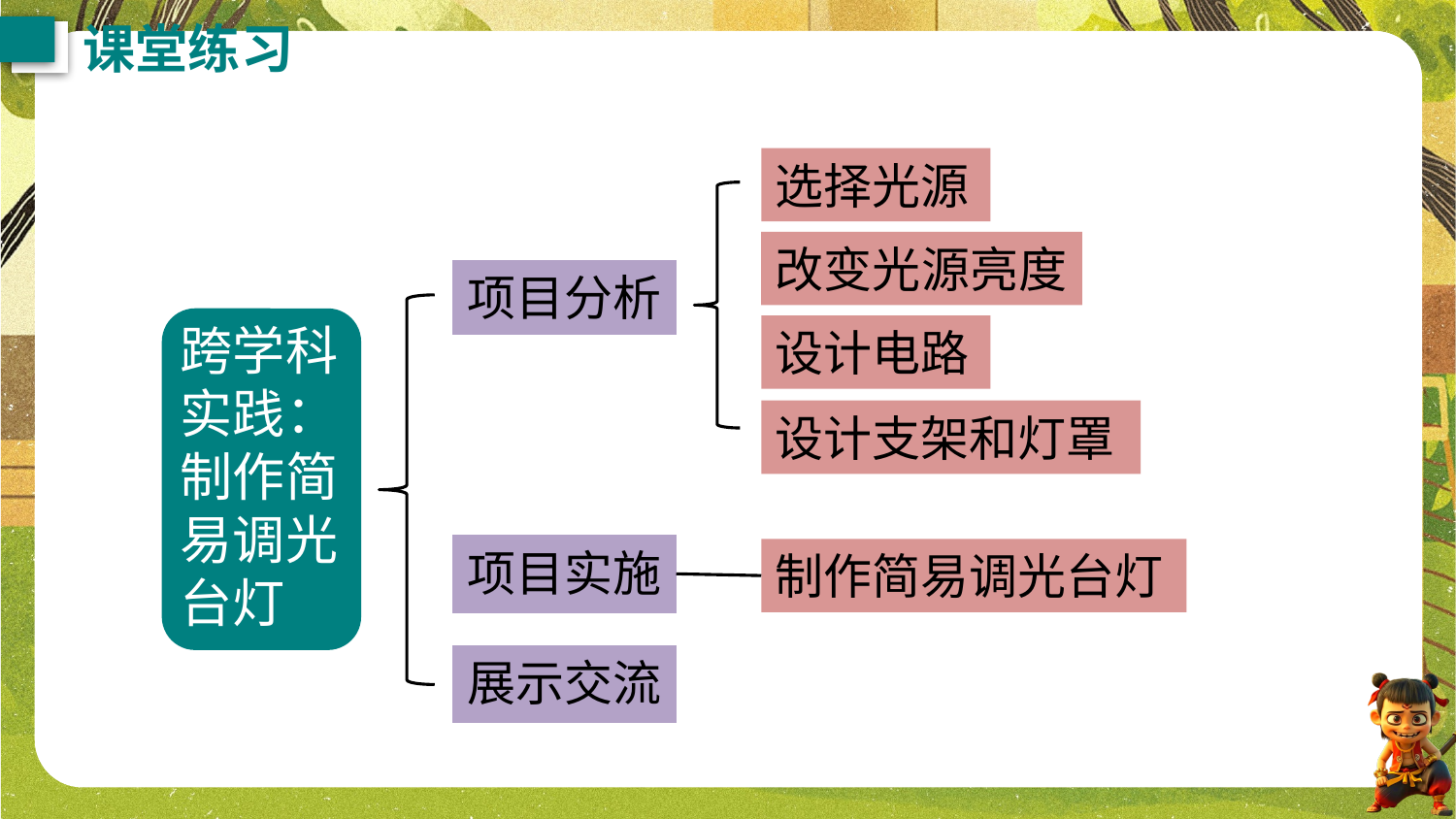

课堂练习

选择光源

改变光源亮度
项目分析

跨学科实践：制作简易调光台灯
设计电路
设计支架和灯罩
项目实施
制作简易调光台灯
展示交流